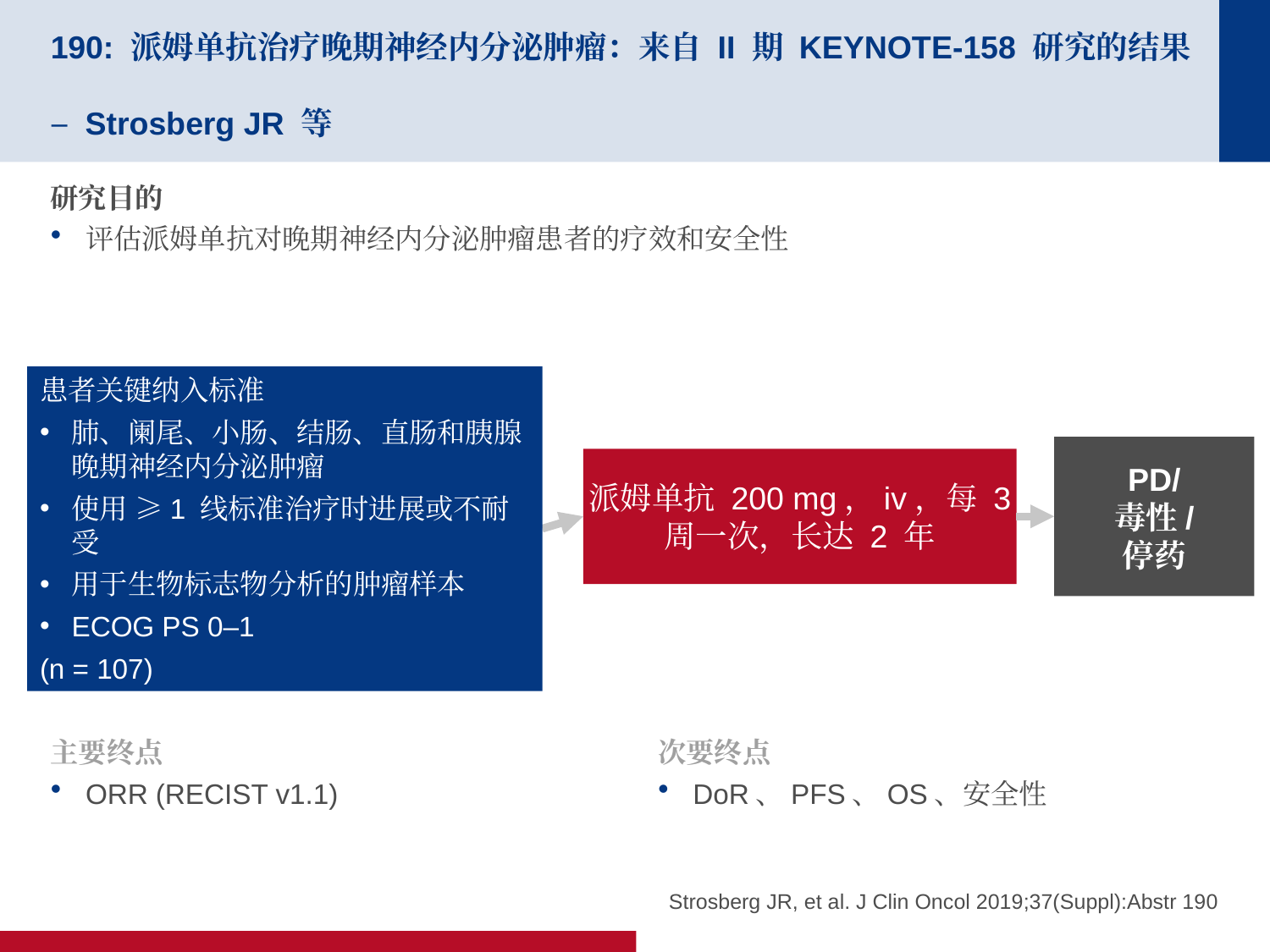

# 190: 派姆单抗治疗晚期神经内分泌肿瘤：来自 II 期 KEYNOTE-158 研究的结果 – Strosberg JR 等
研究目的
评估派姆单抗对晚期神经内分泌肿瘤患者的疗效和安全性
患者关键纳入标准
肺、阑尾、小肠、结肠、直肠和胰腺晚期神经内分泌肿瘤
使用 ≥1 线标准治疗时进展或不耐受
用于生物标志物分析的肿瘤样本
ECOG PS 0–1
(n = 107)
PD/
毒性/
停药
派姆单抗 200 mg，iv，每 3 周一次，长达 2 年
主要终点
ORR (RECIST v1.1)

次要终点
DoR、PFS、OS、安全性
Strosberg JR, et al. J Clin Oncol 2019;37(Suppl):Abstr 190